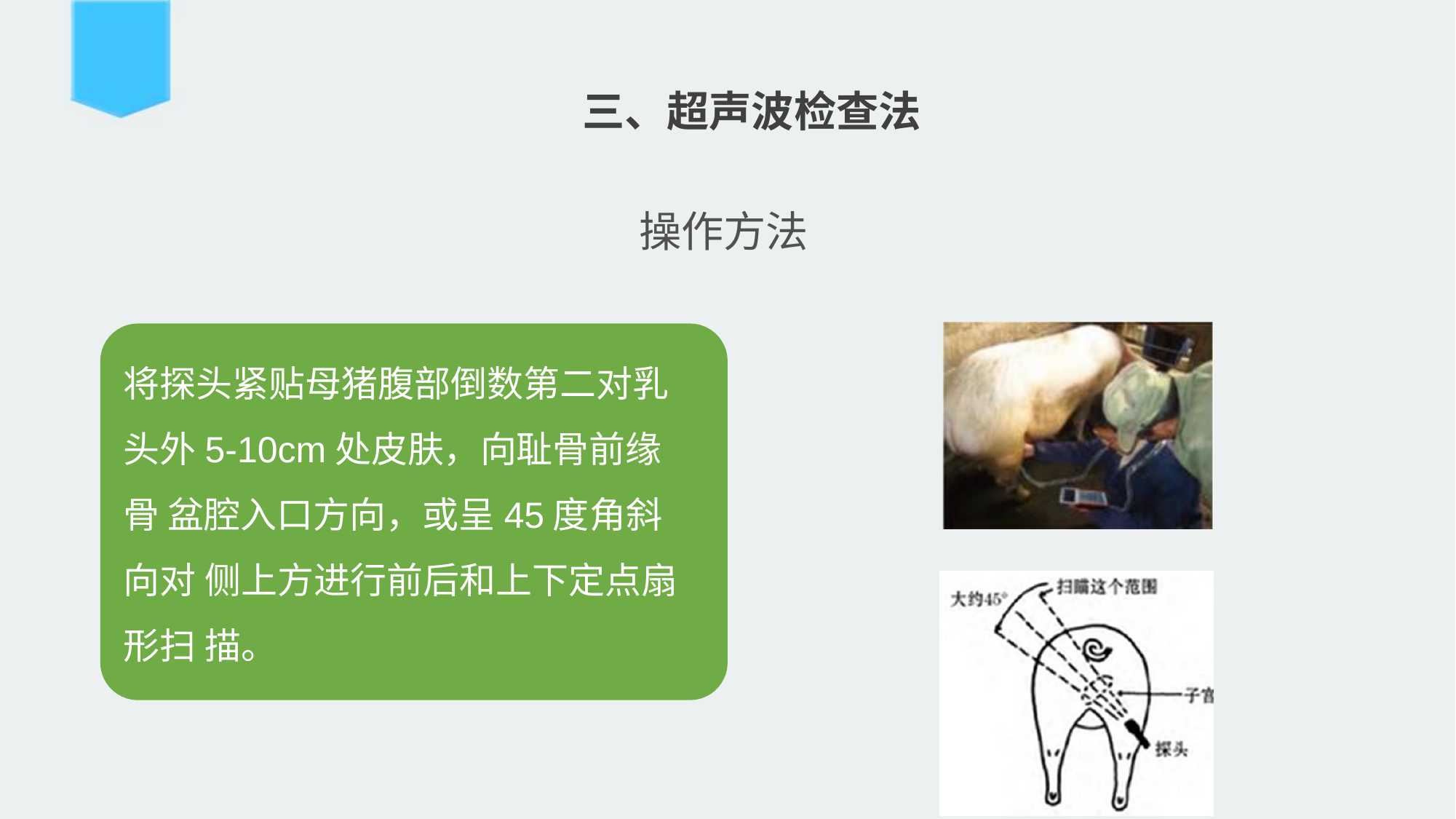

三、超声波检查法
# 操作方法

将探头紧贴母猪腹部倒数第二对乳 头外5-10cm处皮肤，向耻骨前缘骨 盆腔入口方向，或呈45度角斜向对 侧上方进行前后和上下定点扇形扫 描。